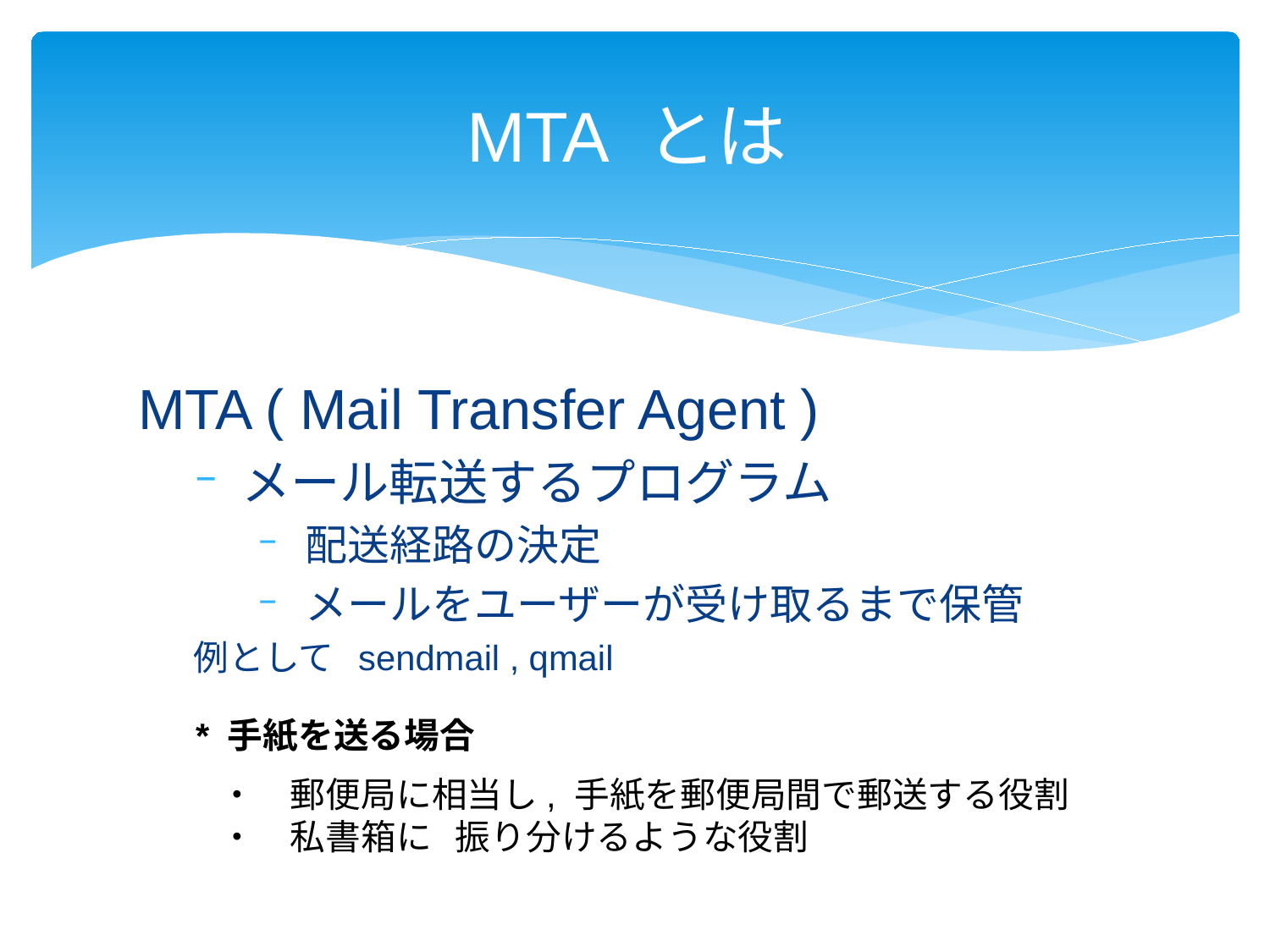

# MTA とは
MTA ( Mail Transfer Agent )
メール転送するプログラム
配送経路の決定
メールをユーザーが受け取るまで保管
例として  sendmail , qmail

* 手紙を送る場合

  ・　郵便局に相当し, 手紙を郵便局間で郵送する役割
  ・　私書箱に   振り分けるような役割